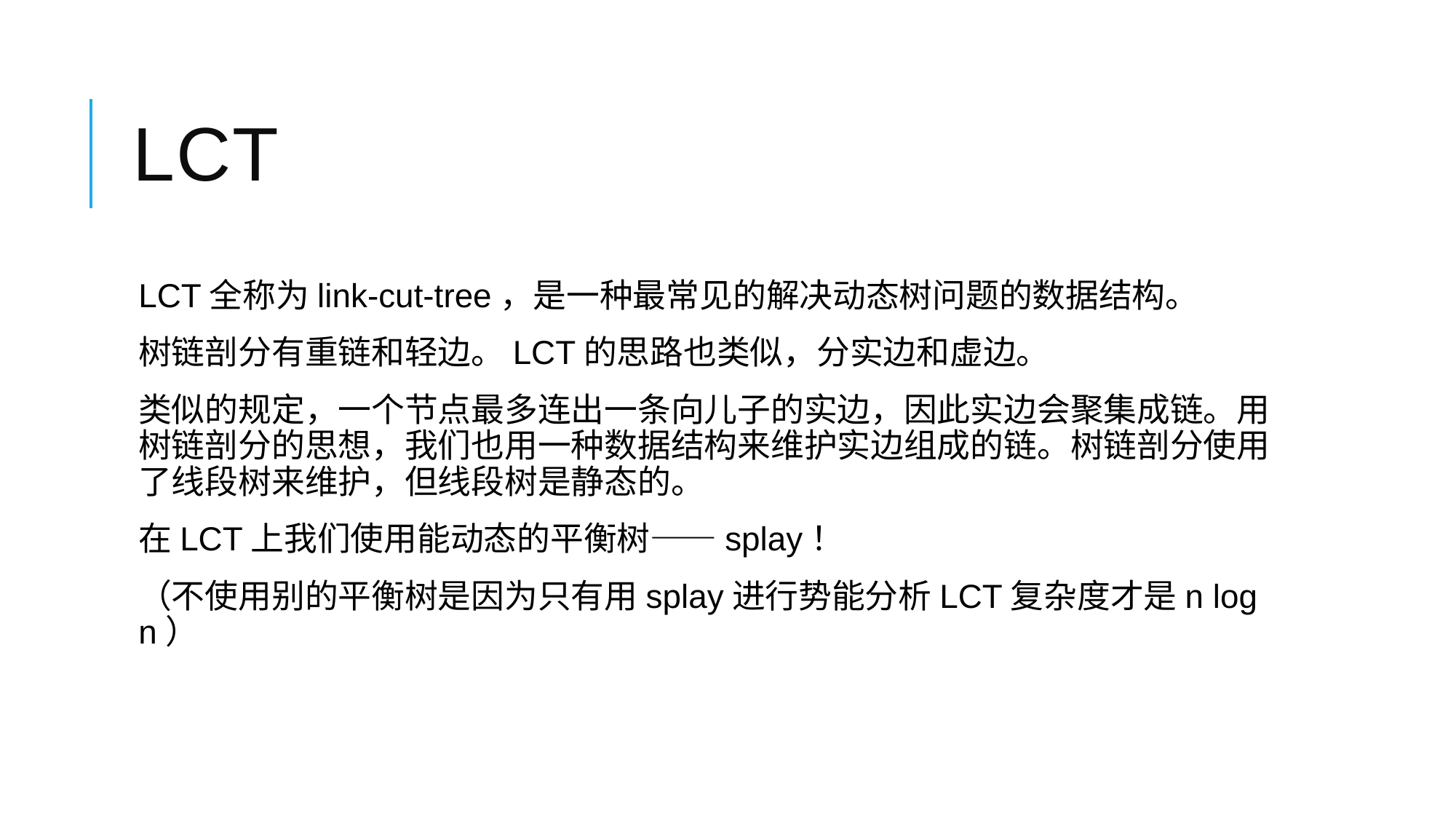

# LCT
LCT全称为link-cut-tree，是一种最常见的解决动态树问题的数据结构。
树链剖分有重链和轻边。LCT的思路也类似，分实边和虚边。
类似的规定，一个节点最多连出一条向儿子的实边，因此实边会聚集成链。用树链剖分的思想，我们也用一种数据结构来维护实边组成的链。树链剖分使用了线段树来维护，但线段树是静态的。
在LCT上我们使用能动态的平衡树——splay！
（不使用别的平衡树是因为只有用splay进行势能分析LCT复杂度才是n log n）